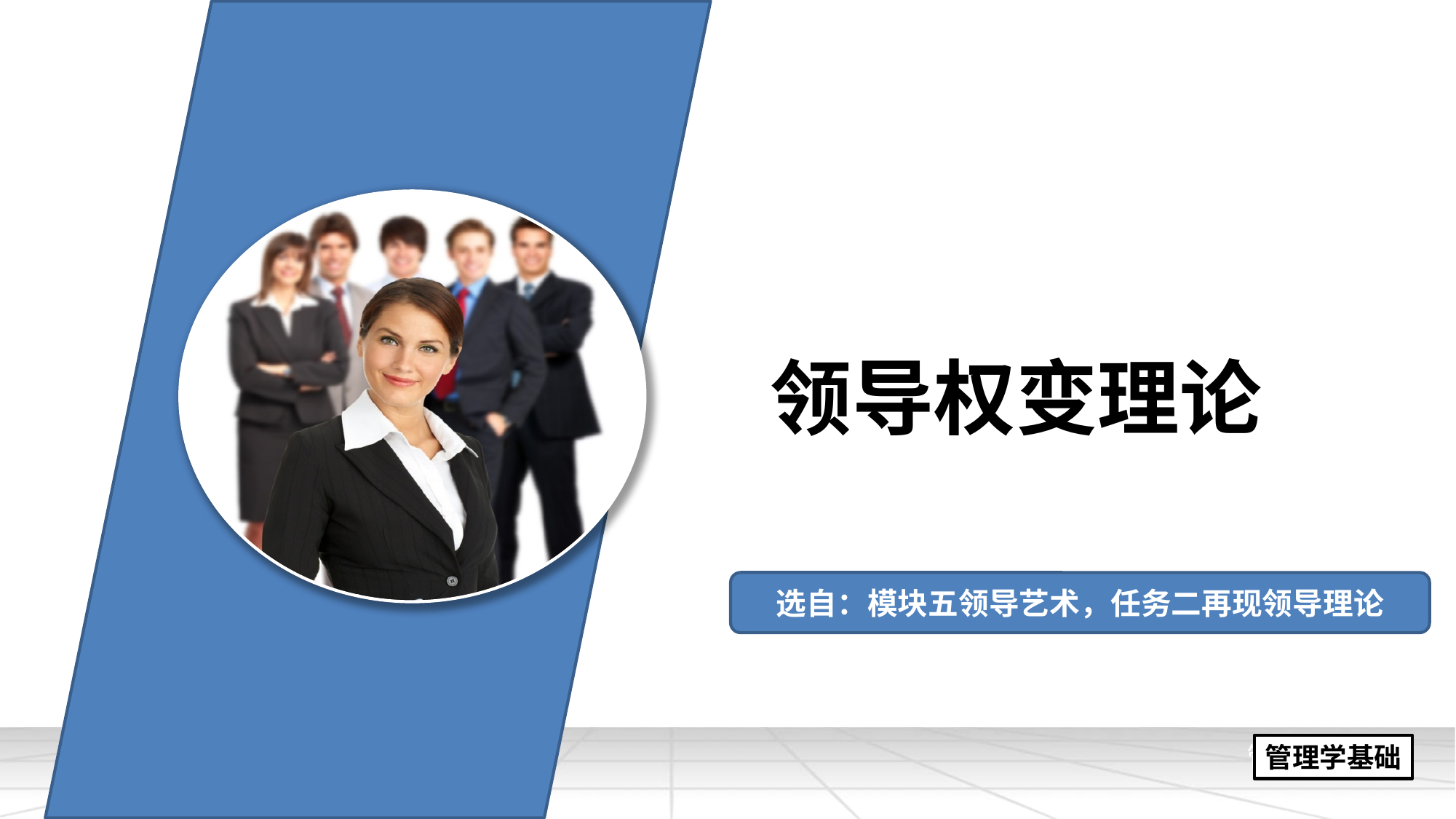

领导权变理论
选自：模块五领导艺术，任务二再现领导理论
管理学基础
管理学基础